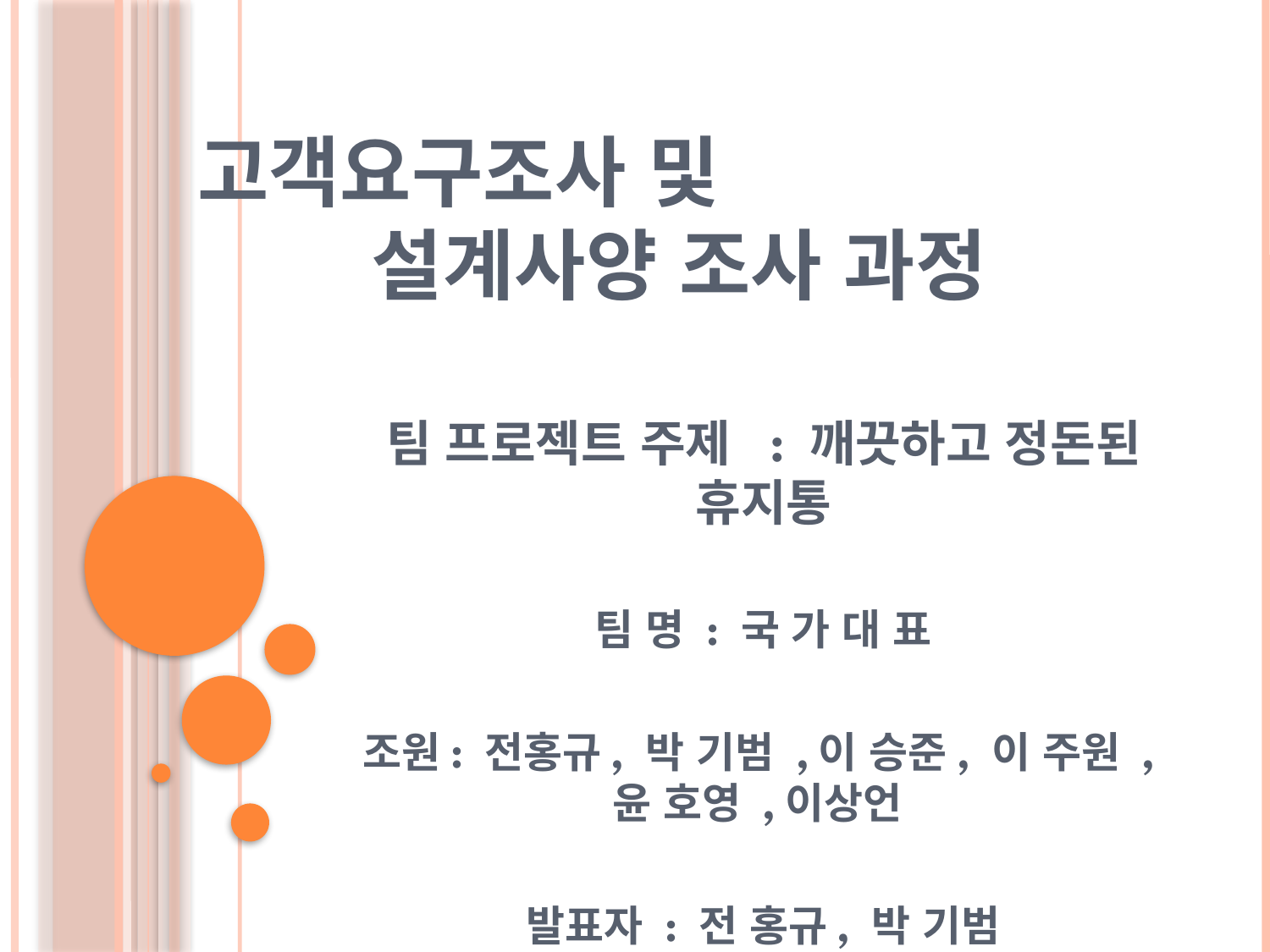

# 고객요구조사 및 설계사양 조사 과정
팀 프로젝트 주제  : 깨끗하고 정돈된 휴지통

팀 명 : 국 가 대 표

조원: 전홍규, 박 기범 ,이 승준, 이 주원 ,윤 호영 ,이상언

발표자 : 전 홍규, 박 기범